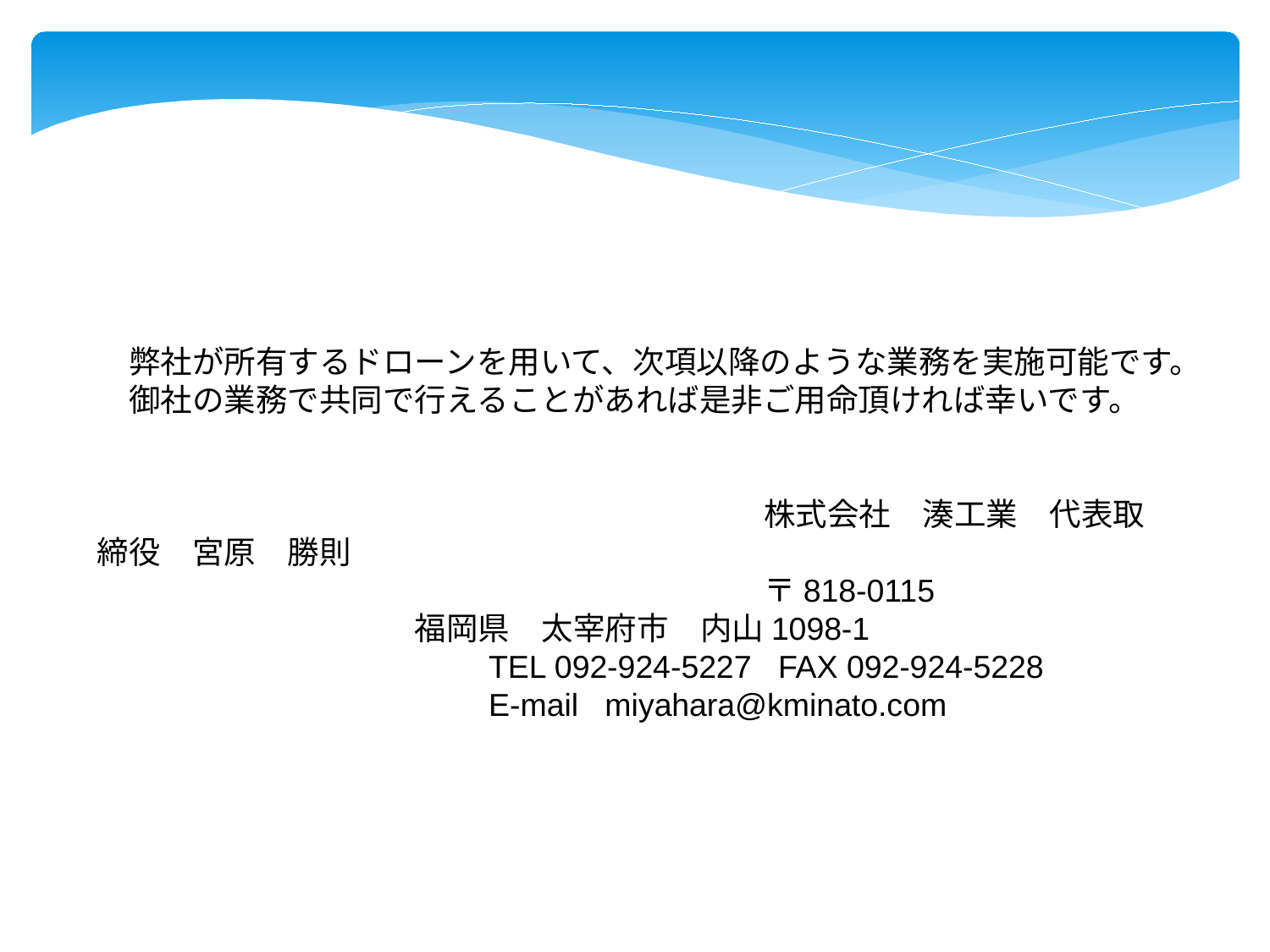

弊社が所有するドローンを用いて、次項以降のような業務を実施可能です。
　御社の業務で共同で行えることがあれば是非ご用命頂ければ幸いです。

　　　　　　　　　　　　　　　　　　　　　株式会社　湊工業　代表取締役　宮原　勝則
　　　　　　　　　　　　　　　　　　　　　〒818-0115
                                           福岡県　太宰府市　内山1098-1
                                            TEL 092-924-5227   FAX 092-924-5228
                                            E-mail   miyahara@kminato.com